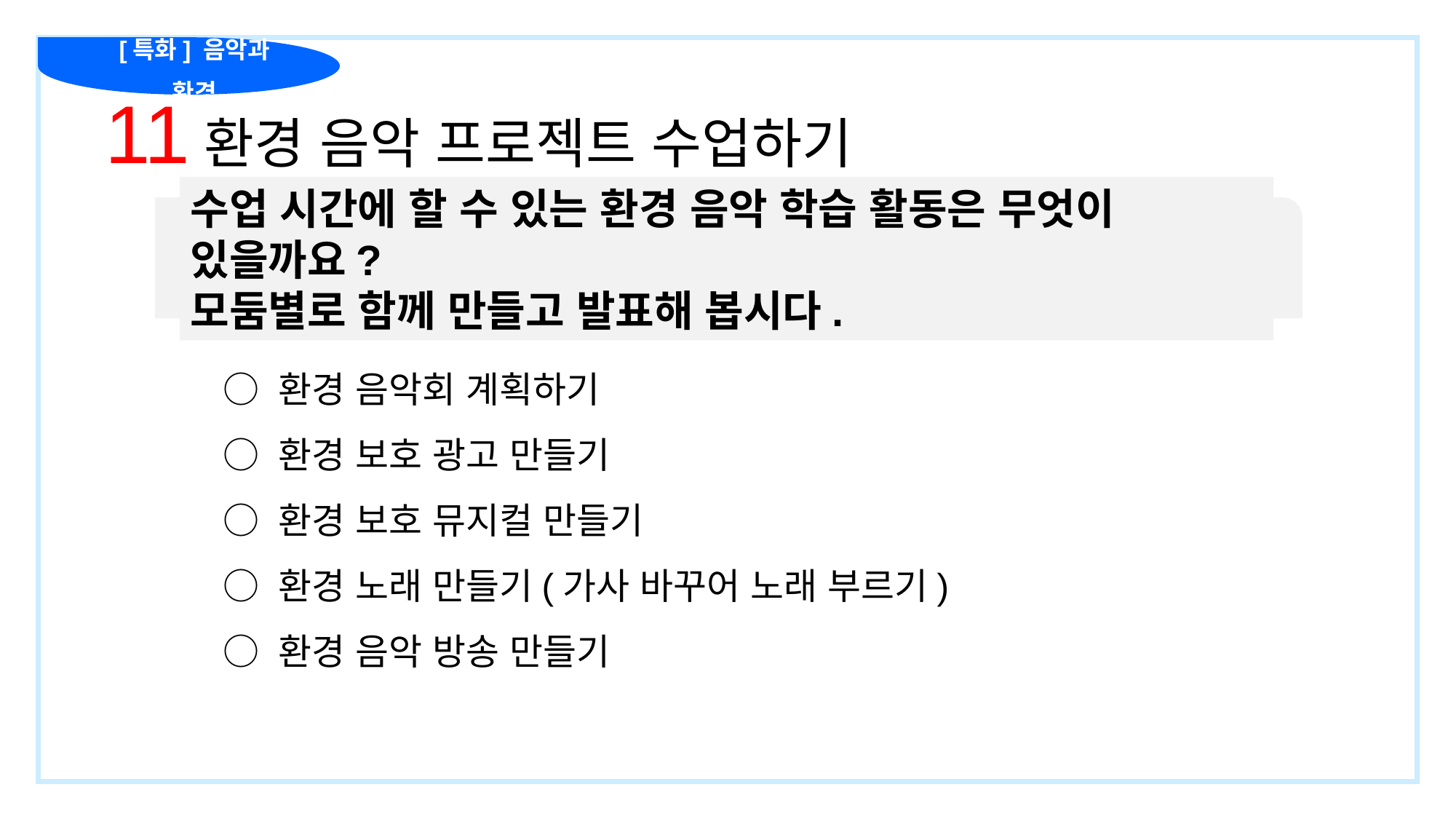

[특화] 음악과 환경

11 환경 음악 프로젝트 수업하기

수업 시간에 할 수 있는 환경 음악 학습 활동은 무엇이 있을까요?
모둠별로 함께 만들고 발표해 봅시다.
○ 환경 음악회 계획하기
○ 환경 보호 광고 만들기
○ 환경 보호 뮤지컬 만들기
○ 환경 노래 만들기(가사 바꾸어 노래 부르기)
○ 환경 음악 방송 만들기